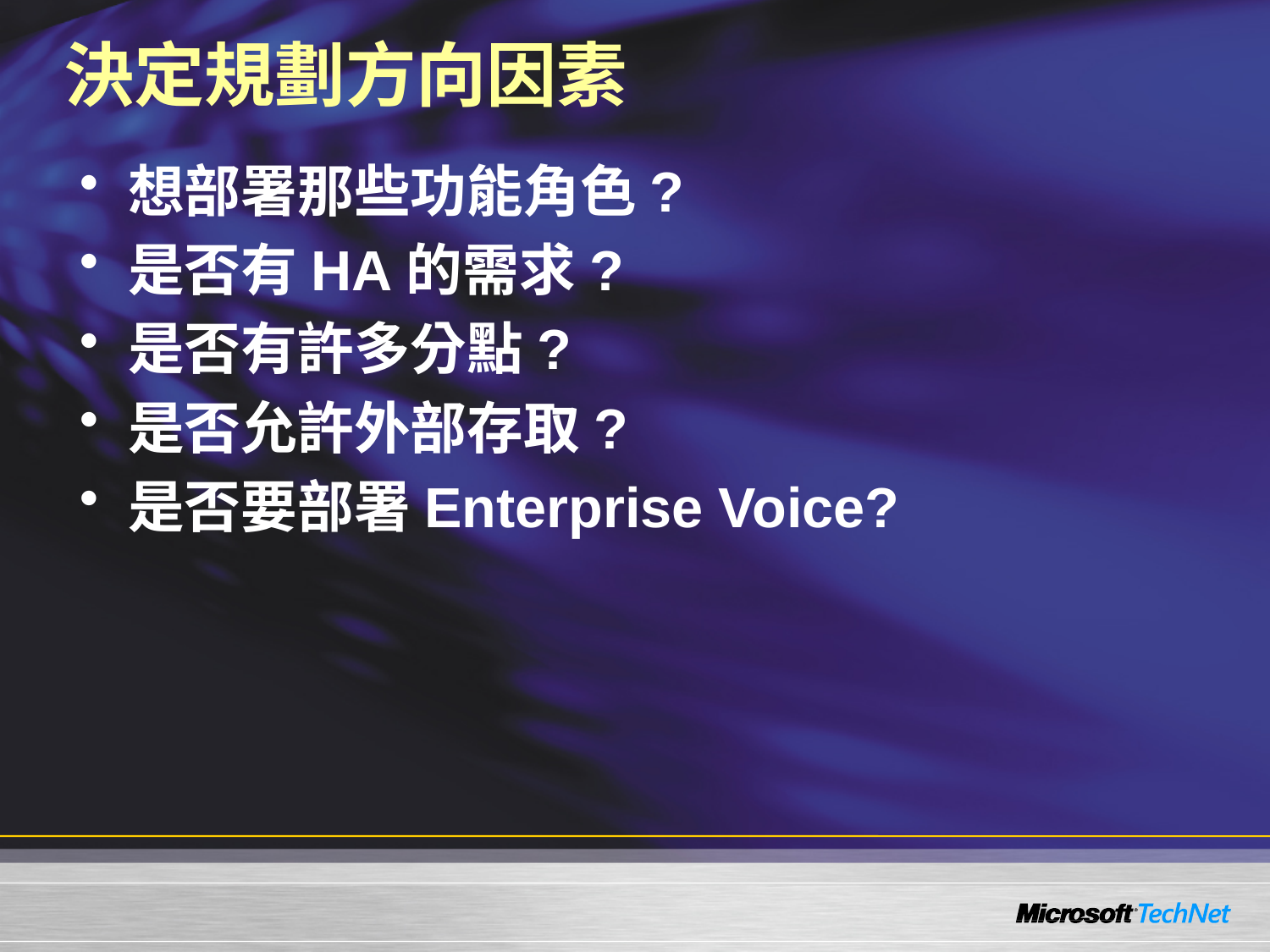

# 決定規劃方向因素
想部署那些功能角色?
是否有HA的需求?
是否有許多分點?
是否允許外部存取?
是否要部署Enterprise Voice?